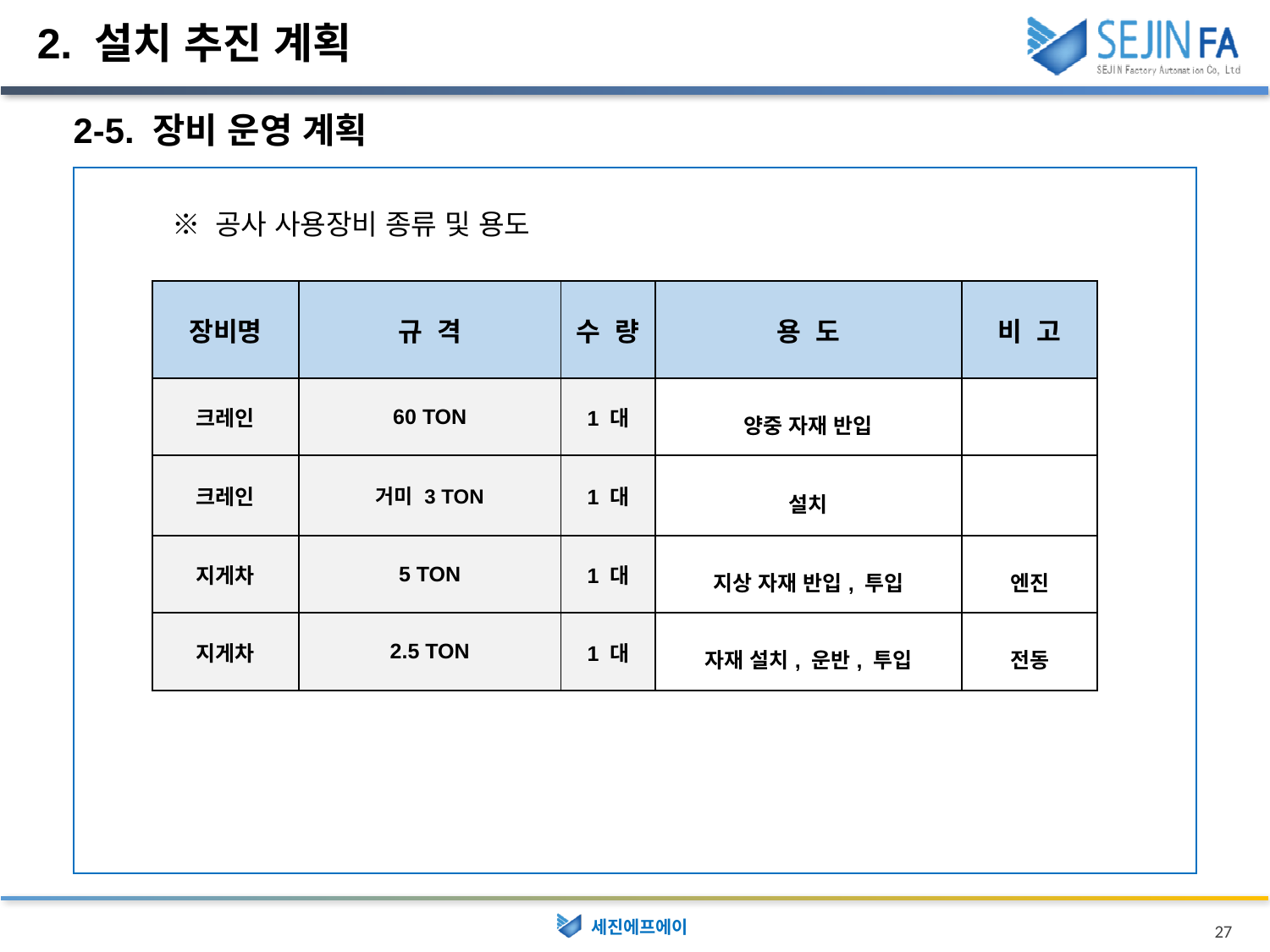

2. 설치 추진 계획

2-5. 장비 운영 계획

 ※ 공사 사용장비 종류 및 용도
| 장비명 | 규 격 | 수 량 | 용 도 | 비 고 |
| --- | --- | --- | --- | --- |
| 크레인 | 60 TON | 1 대 | 양중 자재 반입 |  |
| 크레인 | 거미 3 TON | 1 대 | 설치 |  |
| 지게차 | 5 TON | 1 대 | 지상 자재 반입, 투입 | 엔진 |
| 지게차 | 2.5 TON | 1 대 | 자재 설치, 운반, 투입 | 전동 |
27